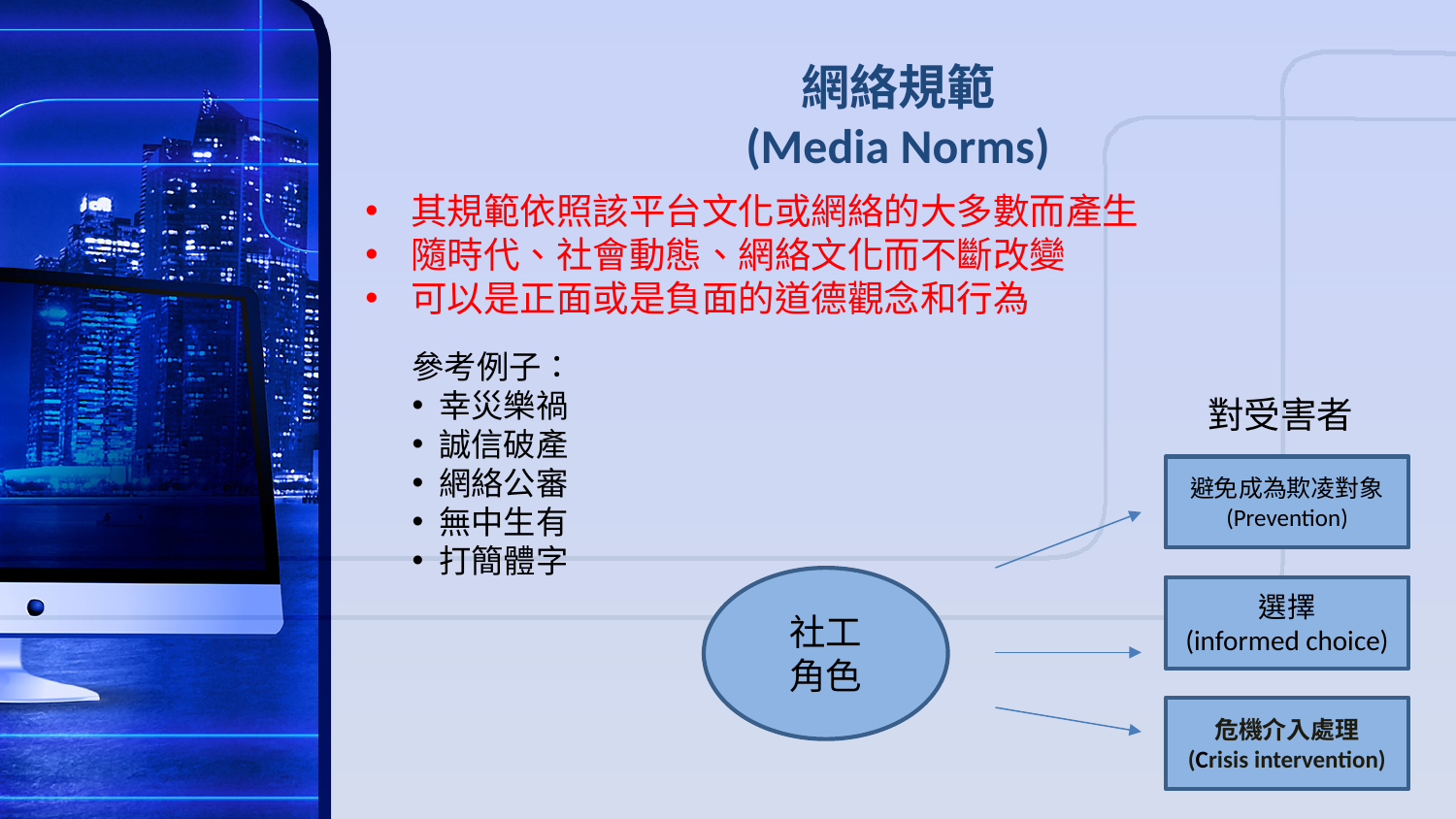

# 網絡規範 (Media Norms)
其規範依照該平台文化或網絡的大多數而產生
隨時代、社會動態、網絡文化而不斷改變
可以是正面或是負面的道德觀念和行為
參考例子：
幸災樂禍
誠信破產
網絡公審
無中生有
打簡體字
對受害者
避免成為欺凌對象
(Prevention)
社工
角色
選擇
(informed choice)
危機介入處理
(Crisis intervention)